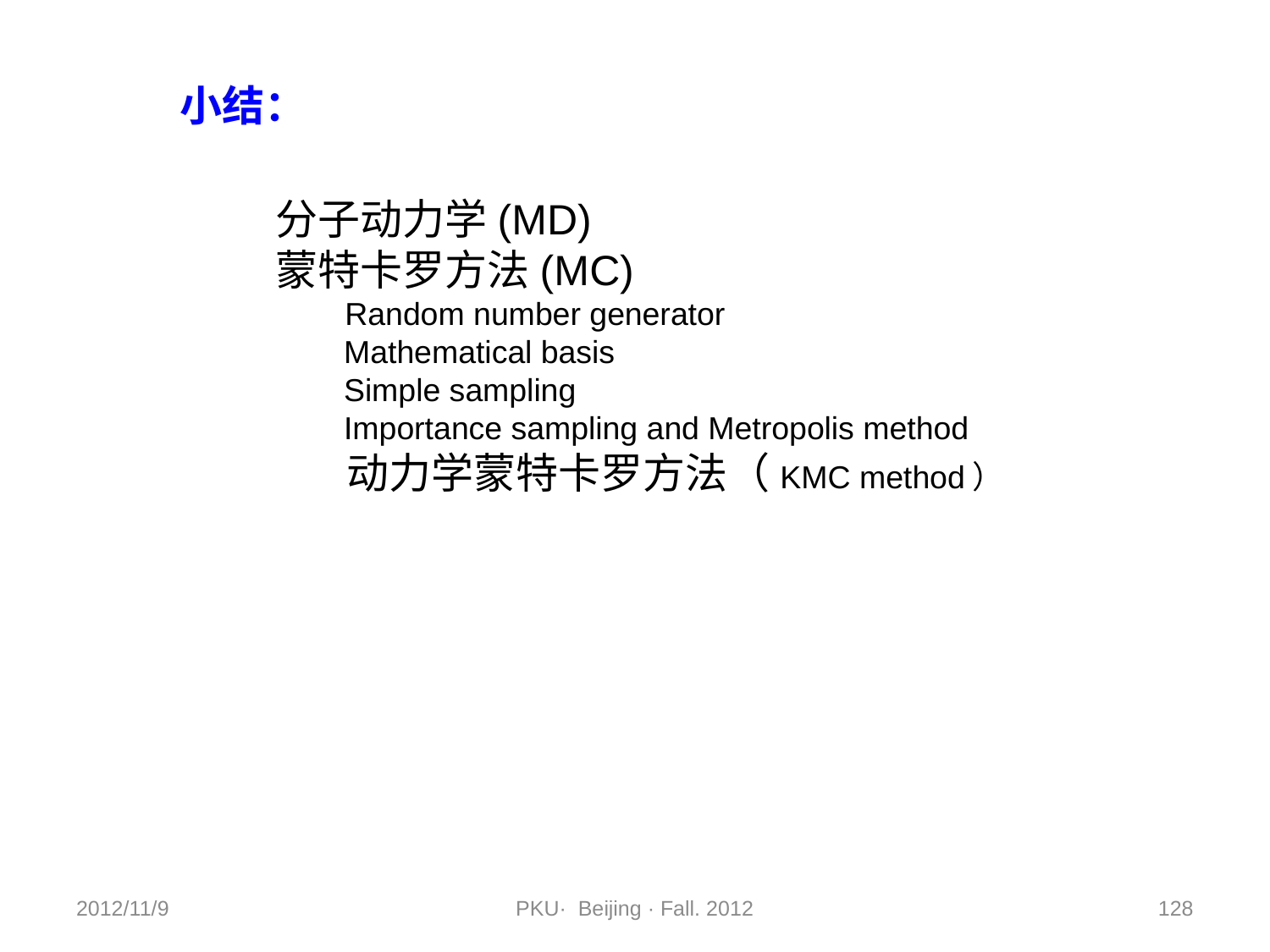

小结：
     分子动力学(MD)
     蒙特卡罗方法(MC)
	Random number generator
       Mathematical basis
       Simple sampling
       Importance sampling and Metropolis method
        动力学蒙特卡罗方法（KMC method）

2012/11/9
PKU·  Beijing · Fall. 2012
128